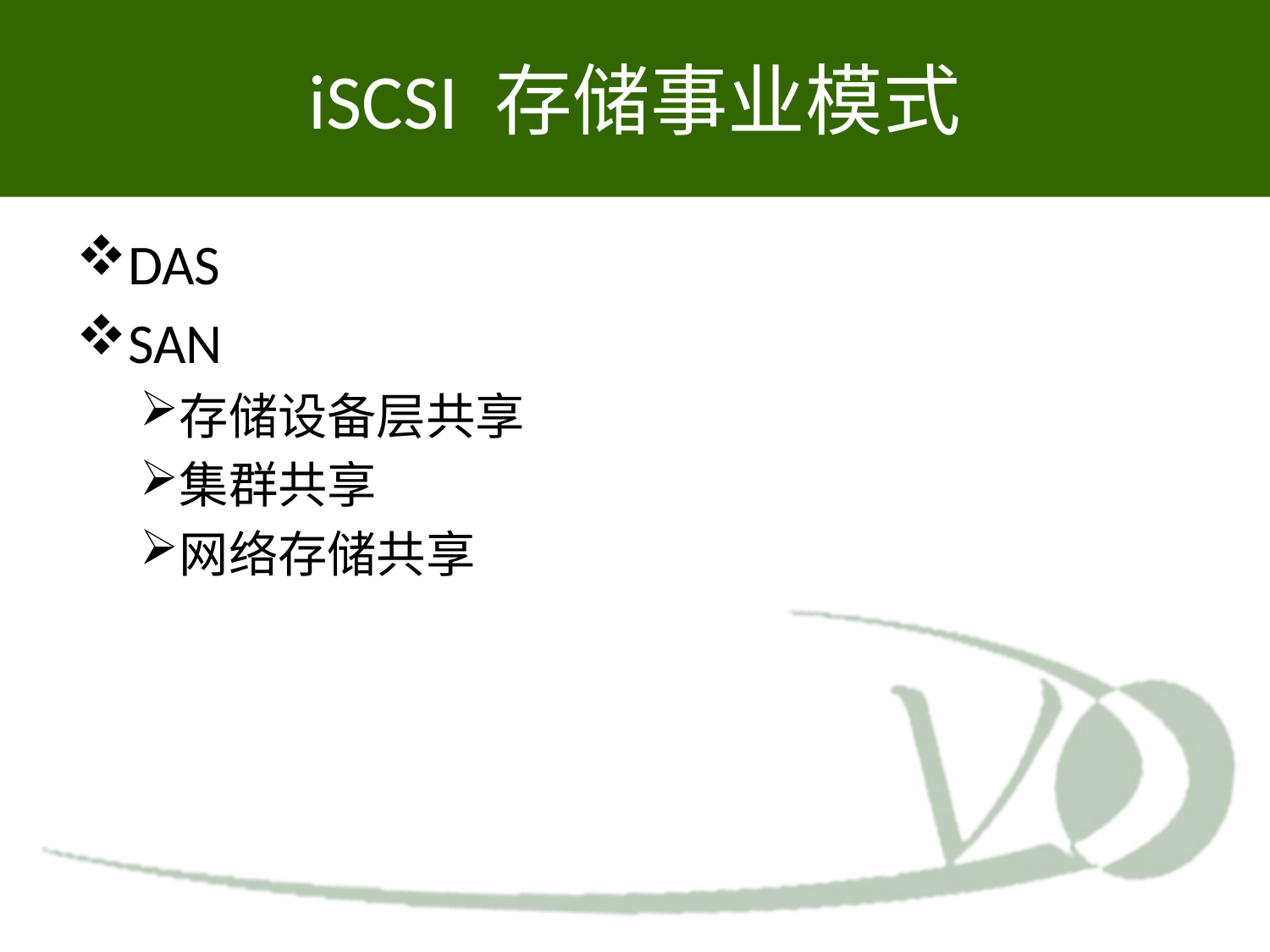

# iSCSI 存储事业模式
DAS
SAN
存储设备层共享
集群共享
网络存储共享